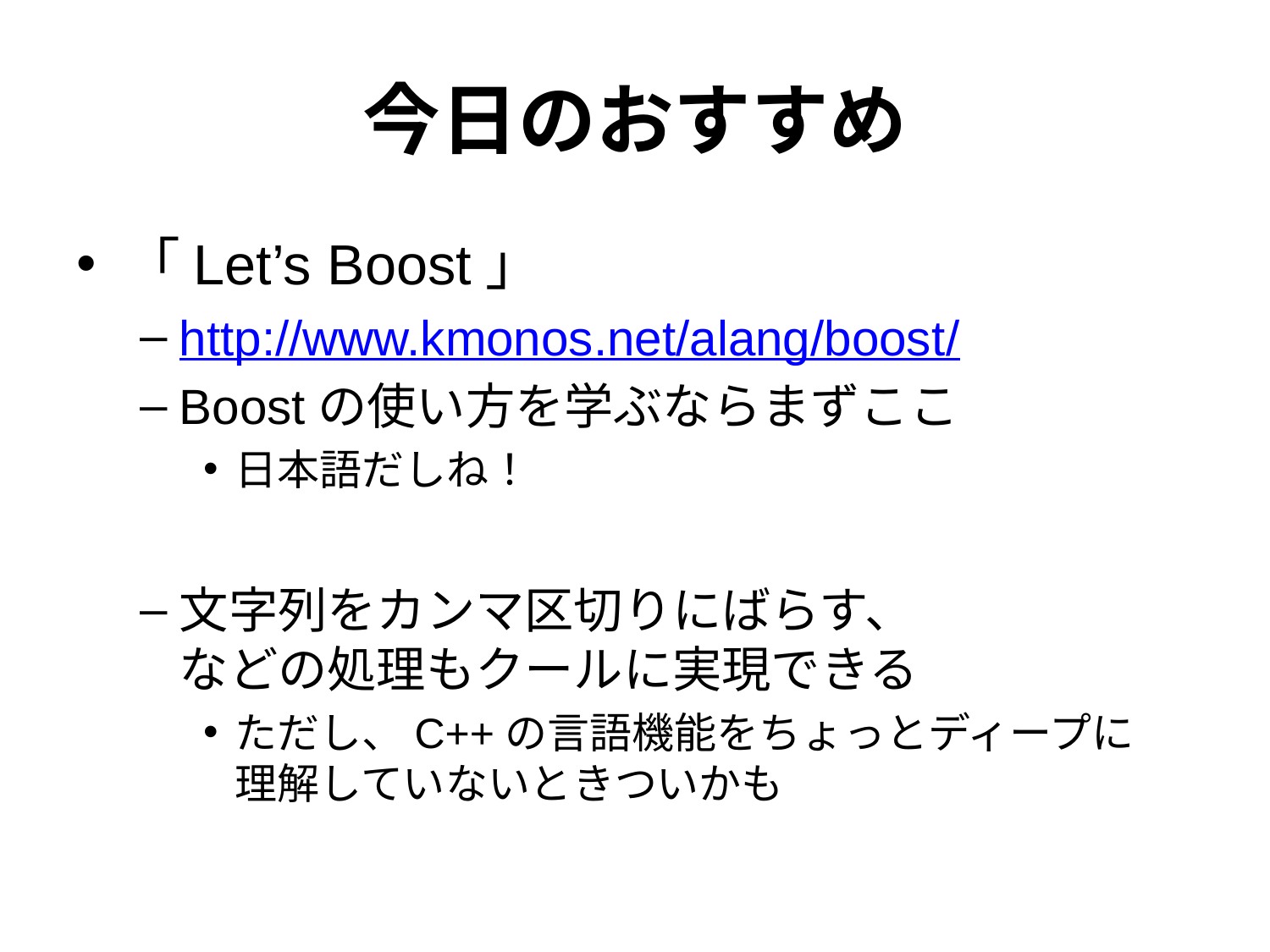

# 今日のおすすめ
「Let’s Boost」
http://www.kmonos.net/alang/boost/
Boostの使い方を学ぶならまずここ
日本語だしね！

文字列をカンマ区切りにばらす、
などの処理もクールに実現できる
ただし、C++の言語機能をちょっとディープに
理解していないときついかも